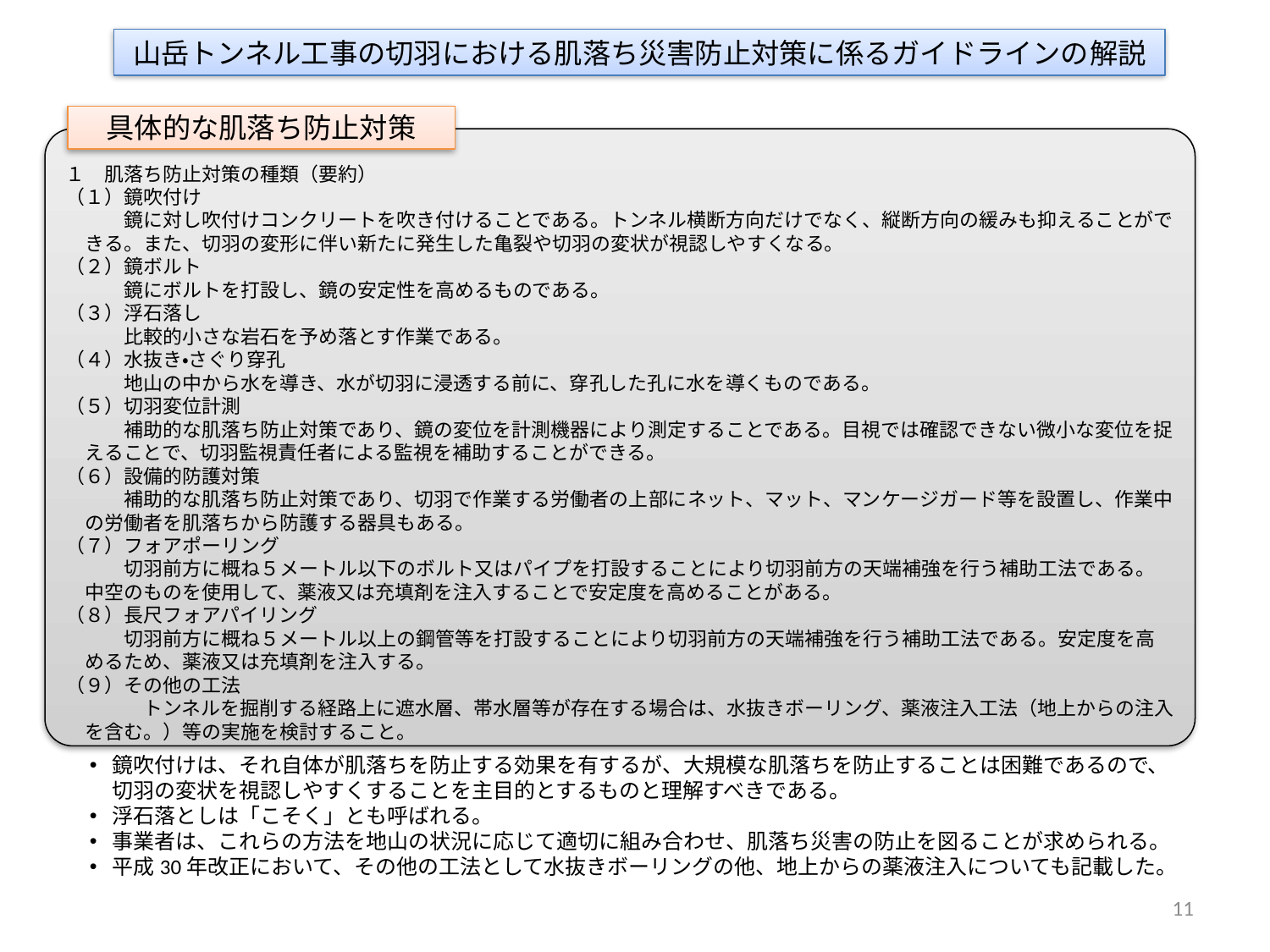

山岳トンネル工事の切羽における肌落ち災害防止対策に係るガイドラインの解説
具体的な肌落ち防止対策
１　肌落ち防止対策の種類（要約）
（１）鏡吹付け
　　　鏡に対し吹付けコンクリートを吹き付けることである。トンネル横断方向だけでなく、縦断方向の緩みも抑えることができる。また、切羽の変形に伴い新たに発生した亀裂や切羽の変状が視認しやすくなる。
（２）鏡ボルト
　　　鏡にボルトを打設し、鏡の安定性を高めるものである。
（３）浮石落し
　　　比較的小さな岩石を予め落とす作業である。
（４）水抜き・さぐり穿孔
　　　地山の中から水を導き、水が切羽に浸透する前に、穿孔した孔に水を導くものである。
（５）切羽変位計測
　　　補助的な肌落ち防止対策であり、鏡の変位を計測機器により測定することである。目視では確認できない微小な変位を捉えることで、切羽監視責任者による監視を補助することができる。
（６）設備的防護対策
　　　補助的な肌落ち防止対策であり、切羽で作業する労働者の上部にネット、マット、マンケージガード等を設置し、作業中の労働者を肌落ちから防護する器具もある。
（７）フォアポーリング
　　　切羽前方に概ね５メートル以下のボルト又はパイプを打設することにより切羽前方の天端補強を行う補助工法である。中空のものを使用して、薬液又は充填剤を注入することで安定度を高めることがある。
（８）長尺フォアパイリング
　　　切羽前方に概ね５メートル以上の鋼管等を打設することにより切羽前方の天端補強を行う補助工法である。安定度を高めるため、薬液又は充填剤を注入する。
（９）その他の工法
　　　　トンネルを掘削する経路上に遮水層、帯水層等が存在する場合は、水抜きボーリング、薬液注入工法（地上からの注入を含む。）等の実施を検討すること。
鏡吹付けは、それ自体が肌落ちを防止する効果を有するが、大規模な肌落ちを防止することは困難であるので、切羽の変状を視認しやすくすることを主目的とするものと理解すべきである。
浮石落としは「こそく」とも呼ばれる。
事業者は、これらの方法を地山の状況に応じて適切に組み合わせ、肌落ち災害の防止を図ることが求められる。
平成30年改正において、その他の工法として水抜きボーリングの他、地上からの薬液注入についても記載した。
11